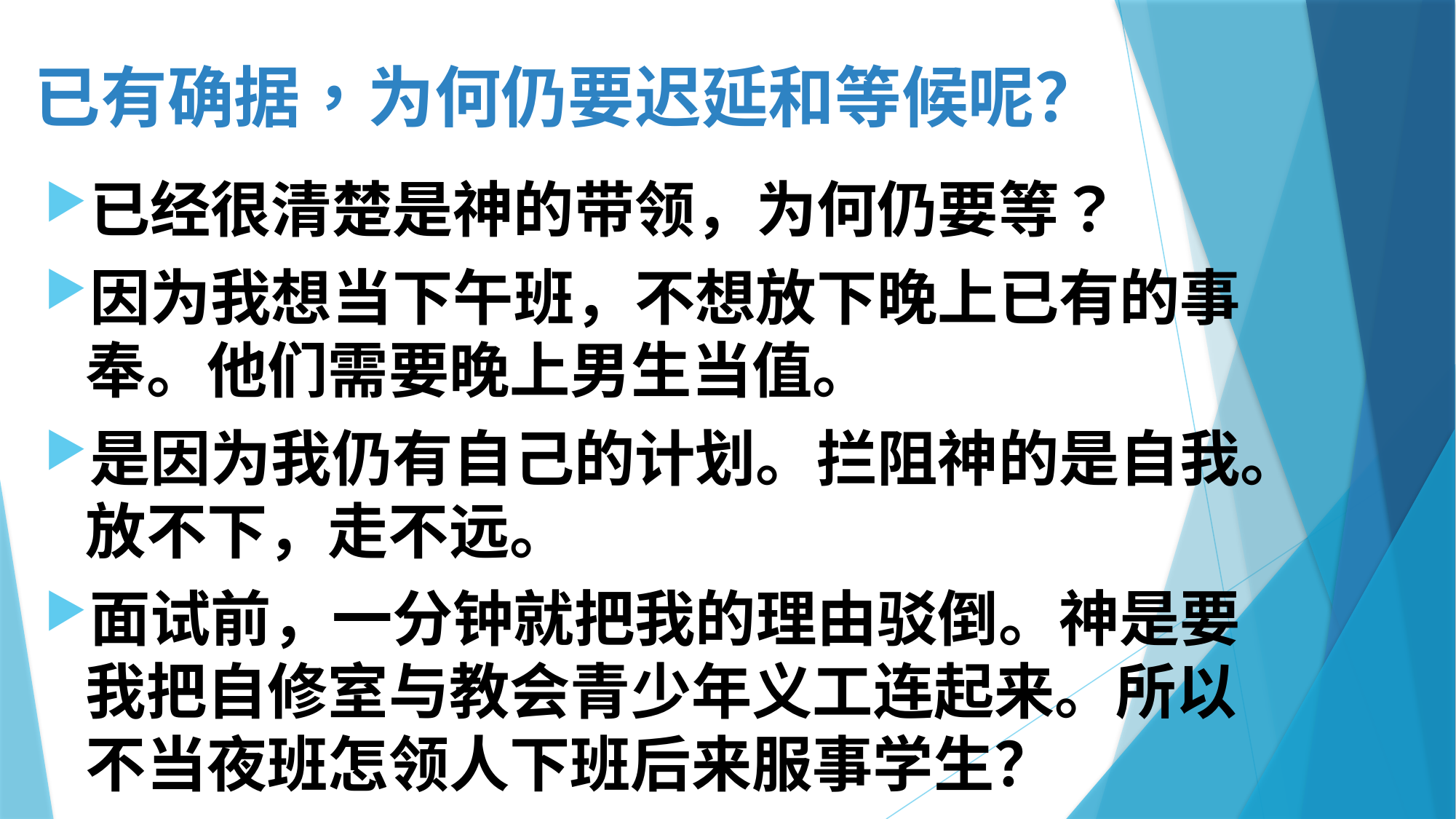

# 已有确据，为何仍要迟延和等候呢？
已经很清楚是神的带领，为何仍要等？
因为我想当下午班，不想放下晚上已有的事奉。他们需要晚上男生当值。
是因为我仍有自己的计划。拦阻神的是自我。放不下，走不远。
面试前，一分钟就把我的理由驳倒。神是要我把自修室与教会青少年义工连起来。所以不当夜班怎领人下班后来服事学生？